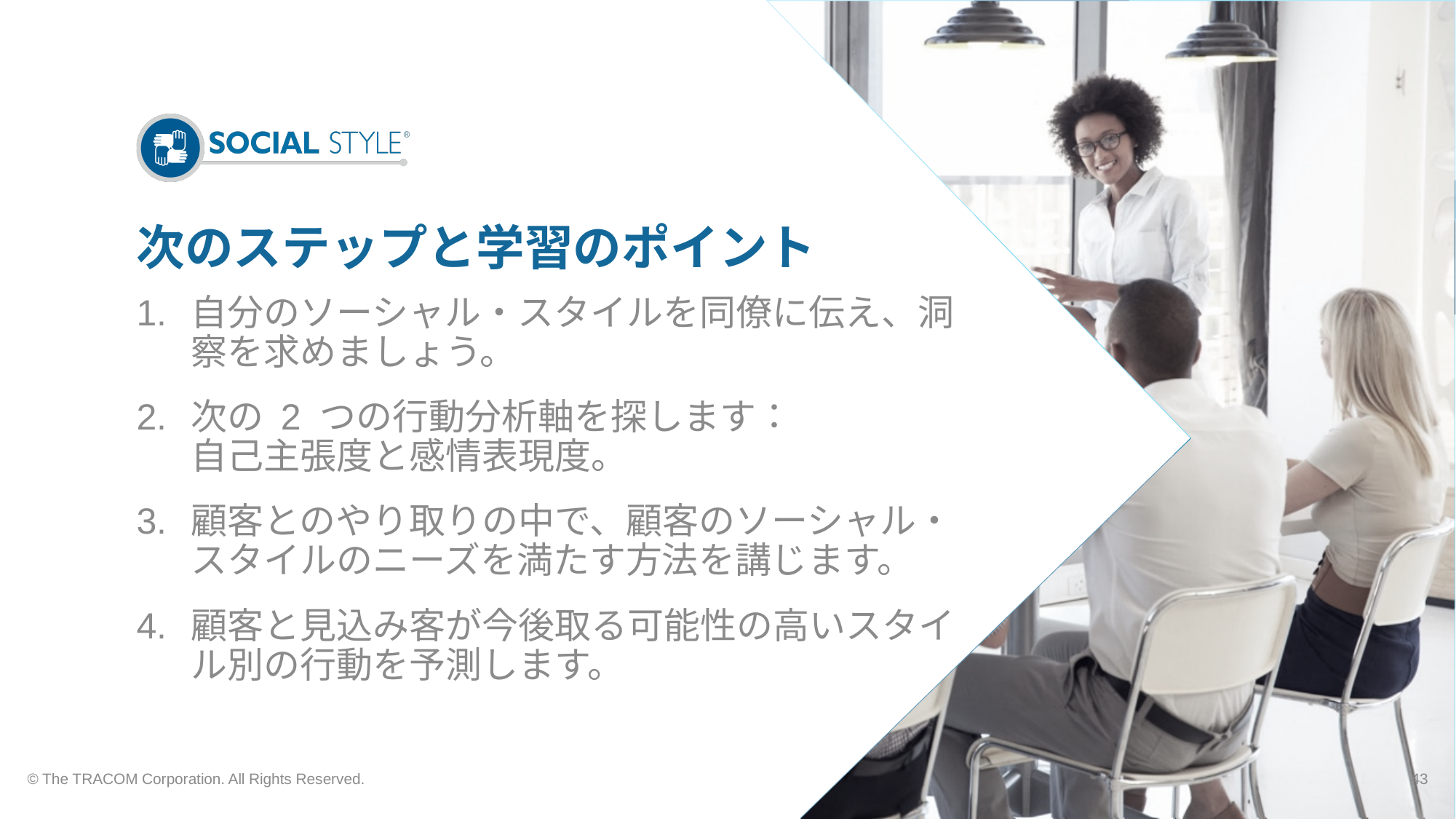

# 次のステップと学習のポイント
自分のソーシャル・スタイルを同僚に伝え、洞察を求めましょう。
次の 2 つの行動分析軸を探します：
自己主張度と感情表現度。
顧客とのやり取りの中で、顧客のソーシャル・スタイルのニーズを満たす方法を講じます。
顧客と見込み客が今後取る可能性の高いスタイル別の行動を予測します。
© The TRACOM Corporation. All Rights Reserved.
43